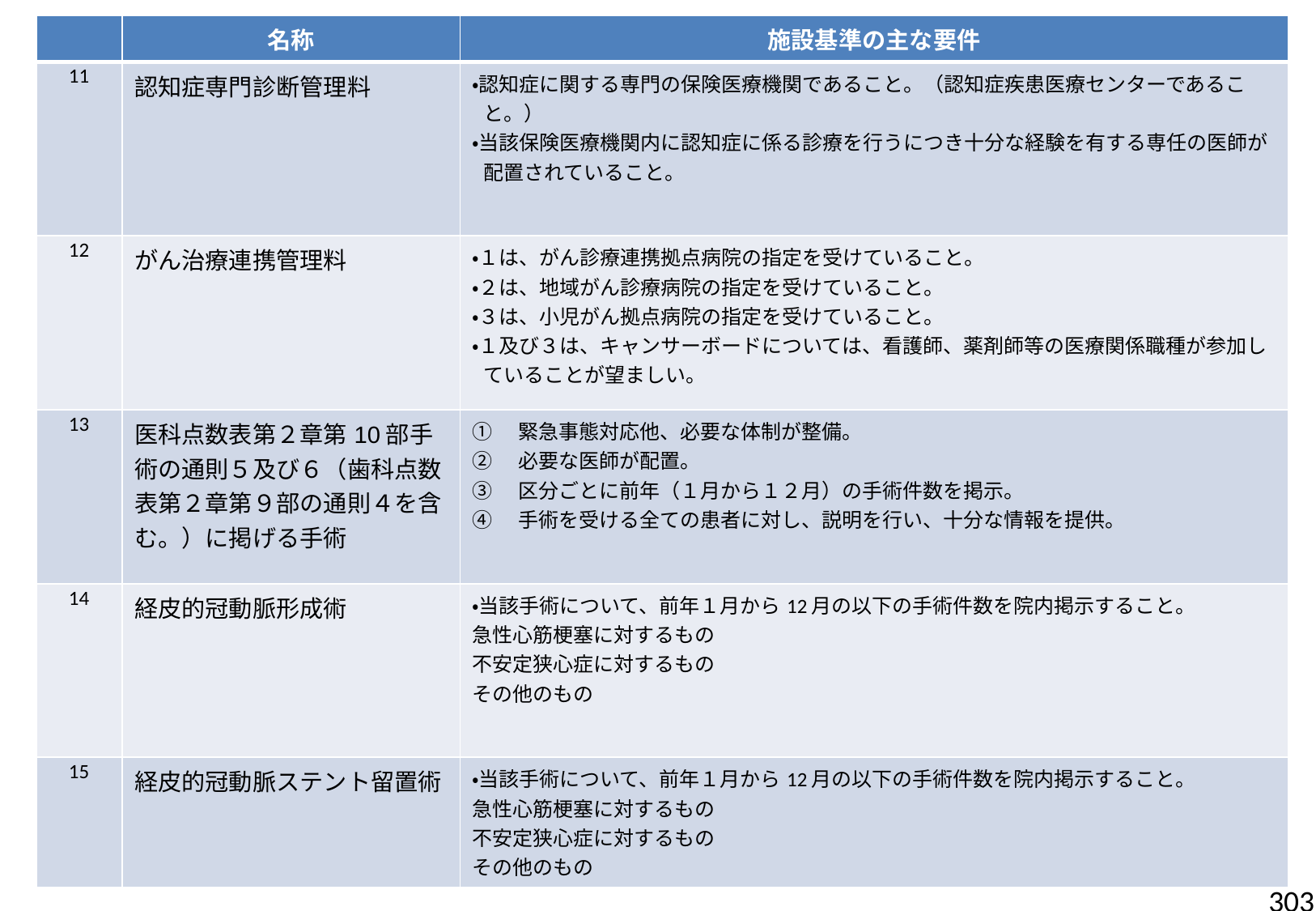

|  | 名称 | 施設基準の主な要件 |
| --- | --- | --- |
| 11 | 認知症専門診断管理料 | ・認知症に関する専門の保険医療機関であること。（認知症疾患医療センターであること。） ・当該保険医療機関内に認知症に係る診療を行うにつき十分な経験を有する専任の医師が配置されていること。 |
| 12 | がん治療連携管理料 | ・１は、がん診療連携拠点病院の指定を受けていること。 ・２は、地域がん診療病院の指定を受けていること。 ・３は、小児がん拠点病院の指定を受けていること。 ・１及び３は、キャンサーボードについては、看護師、薬剤師等の医療関係職種が参加していることが望ましい。 |
| 13 | 医科点数表第２章第10部手術の通則５及び６（歯科点数表第２章第９部の通則４を含む。）に掲げる手術 | ①　緊急事態対応他、必要な体制が整備。 ②　必要な医師が配置。 ③　区分ごとに前年（１月から１２月）の手術件数を掲示。 ④　手術を受ける全ての患者に対し、説明を行い、十分な情報を提供。 |
| 14 | 経皮的冠動脈形成術 | ・当該手術について、前年１月から12月の以下の手術件数を院内掲示すること。 急性心筋梗塞に対するもの 不安定狭心症に対するもの その他のもの |
| 15 | 経皮的冠動脈ステント留置術 | ・当該手術について、前年１月から12月の以下の手術件数を院内掲示すること。 急性心筋梗塞に対するもの 不安定狭心症に対するもの その他のもの |
303